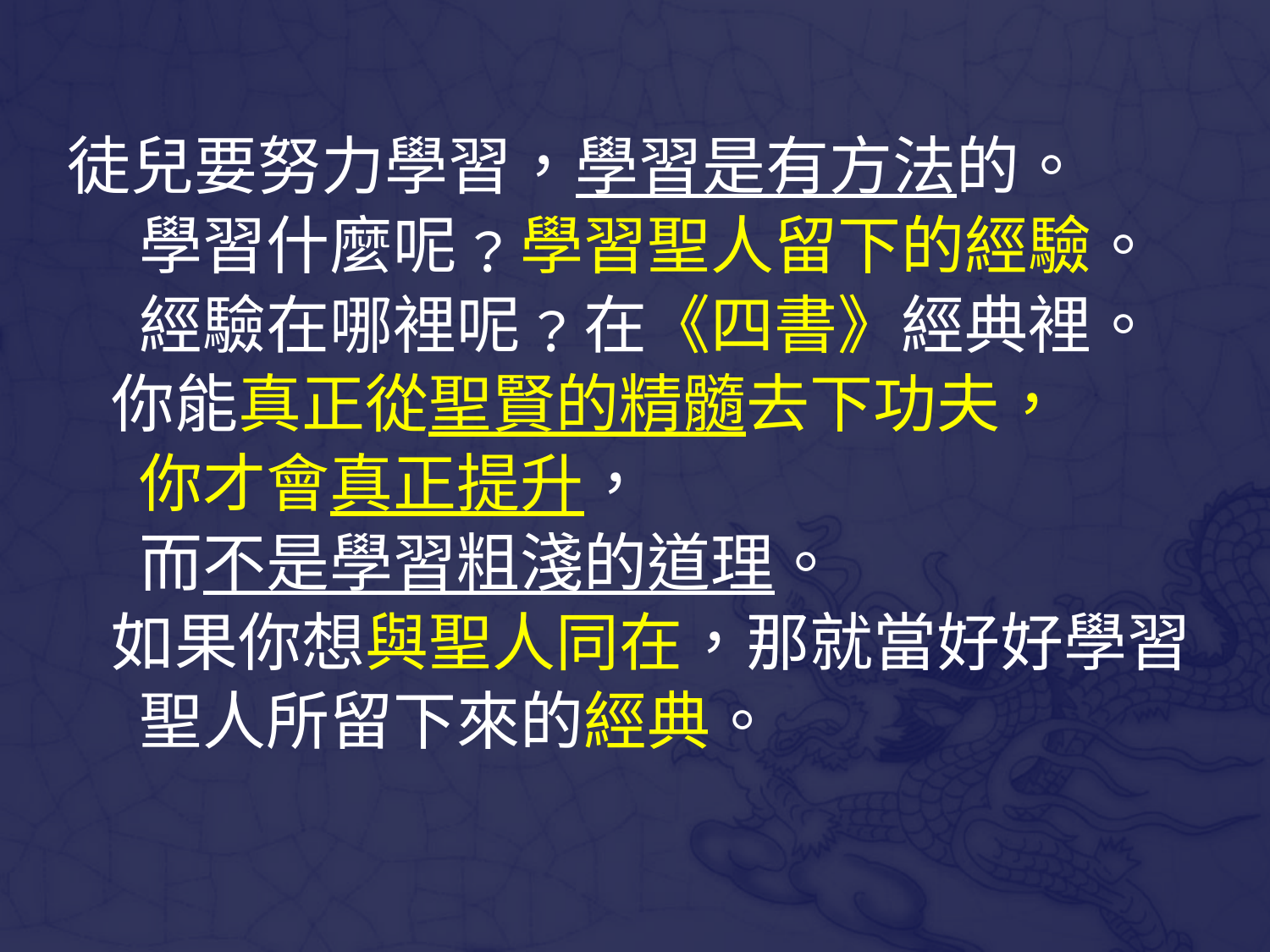

徒兒要努力學習，學習是有方法的。
    學習什麼呢﹖學習聖人留下的經驗。
    經驗在哪裡呢﹖在《四書》經典裡。
  你能真正從聖賢的精髓去下功夫，
    你才會真正提升，
    而不是學習粗淺的道理。
  如果你想與聖人同在，那就當好好學習
    聖人所留下來的經典。